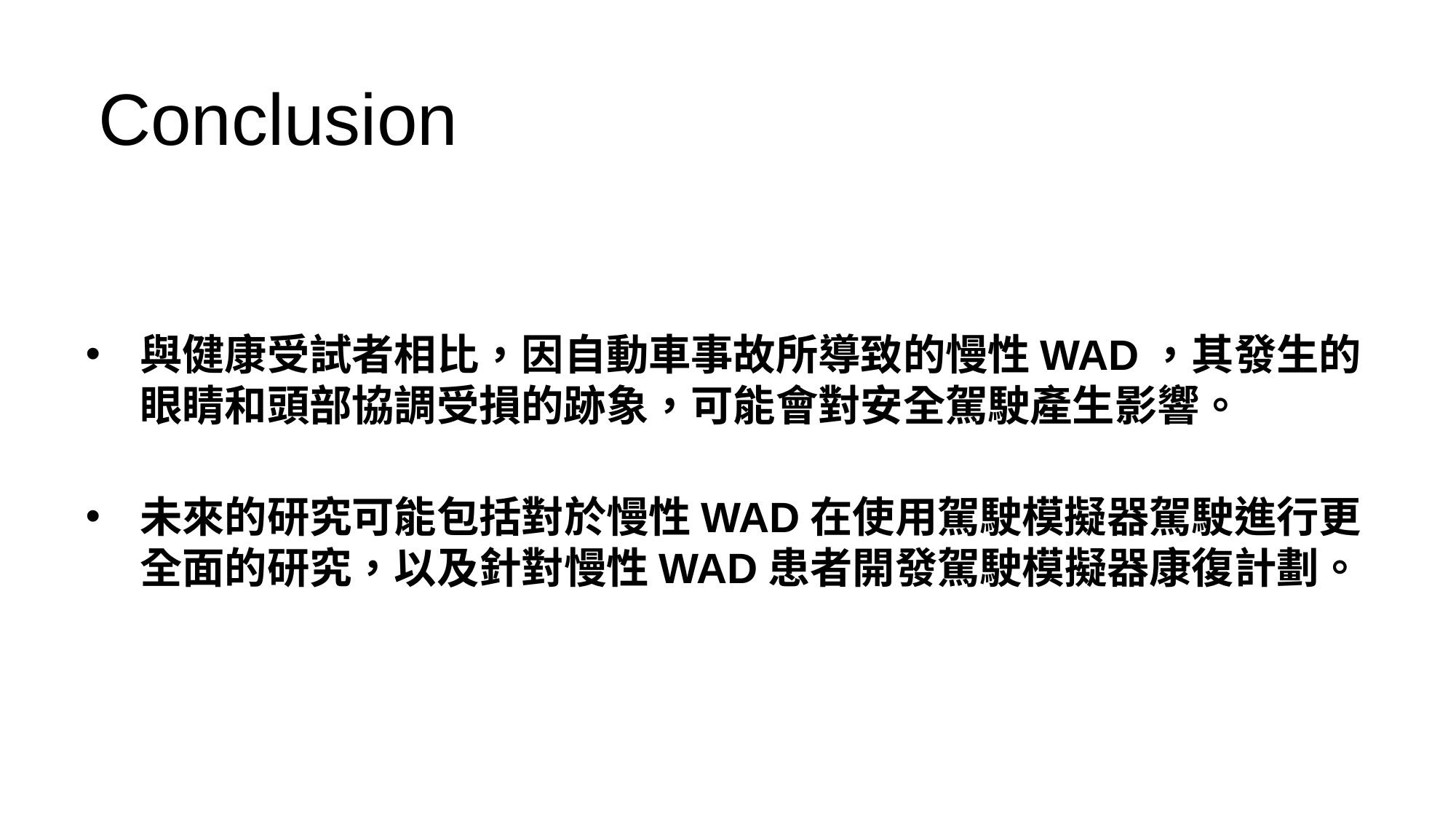

Conclusion
與健康受試者相比，因自動車事故所導致的慢性WAD，其發生的眼睛和頭部協調受損的跡象，可能會對安全駕駛產生影響。
未來的研究可能包括對於慢性WAD在使用駕駛模擬器駕駛進行更全面的研究，以及針對慢性WAD患者開發駕駛模擬器康復計劃。